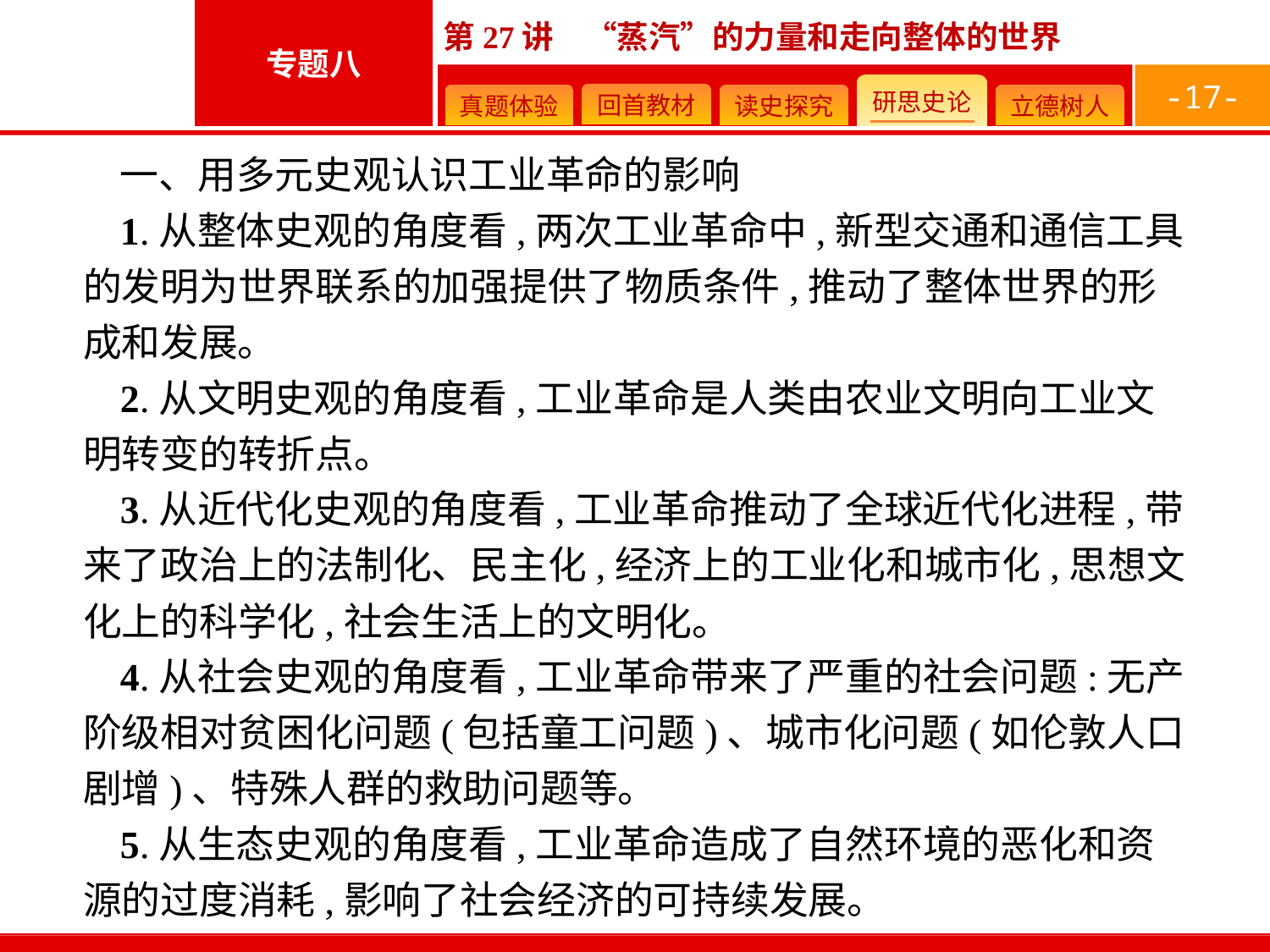

-17-
一、用多元史观认识工业革命的影响
1.从整体史观的角度看,两次工业革命中,新型交通和通信工具的发明为世界联系的加强提供了物质条件,推动了整体世界的形成和发展。
2.从文明史观的角度看,工业革命是人类由农业文明向工业文明转变的转折点。
3.从近代化史观的角度看,工业革命推动了全球近代化进程,带来了政治上的法制化、民主化,经济上的工业化和城市化,思想文化上的科学化,社会生活上的文明化。
4.从社会史观的角度看,工业革命带来了严重的社会问题:无产阶级相对贫困化问题(包括童工问题)、城市化问题(如伦敦人口剧增)、特殊人群的救助问题等。
5.从生态史观的角度看,工业革命造成了自然环境的恶化和资源的过度消耗,影响了社会经济的可持续发展。